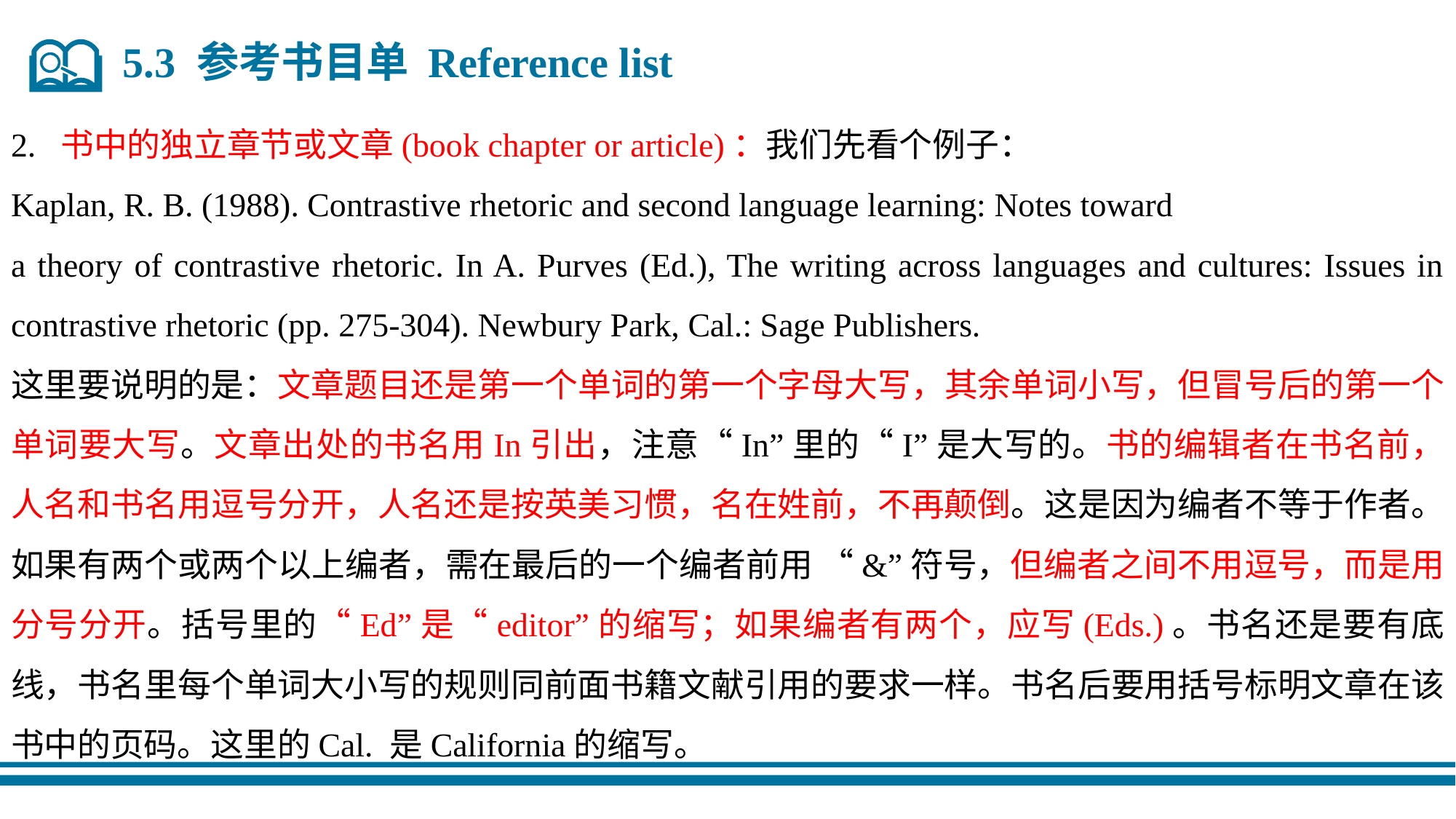

5.3 参考书目单 Reference list
2.  书中的独立章节或文章(book chapter or article)：我们先看个例子：
Kaplan, R. B. (1988). Contrastive rhetoric and second language learning: Notes toward
a theory of contrastive rhetoric. In A. Purves (Ed.), The writing across languages and cultures: Issues in contrastive rhetoric (pp. 275-304). Newbury Park, Cal.: Sage Publishers.
这里要说明的是：文章题目还是第一个单词的第一个字母大写，其余单词小写，但冒号后的第一个单词要大写。文章出处的书名用In引出，注意“In”里的“I”是大写的。书的编辑者在书名前，人名和书名用逗号分开，人名还是按英美习惯，名在姓前，不再颠倒。这是因为编者不等于作者。如果有两个或两个以上编者，需在最后的一个编者前用 “&”符号，但编者之间不用逗号，而是用分号分开。括号里的“Ed”是“editor”的缩写；如果编者有两个，应写(Eds.)。书名还是要有底线，书名里每个单词大小写的规则同前面书籍文献引用的要求一样。书名后要用括号标明文章在该书中的页码。这里的Cal. 是California的缩写。